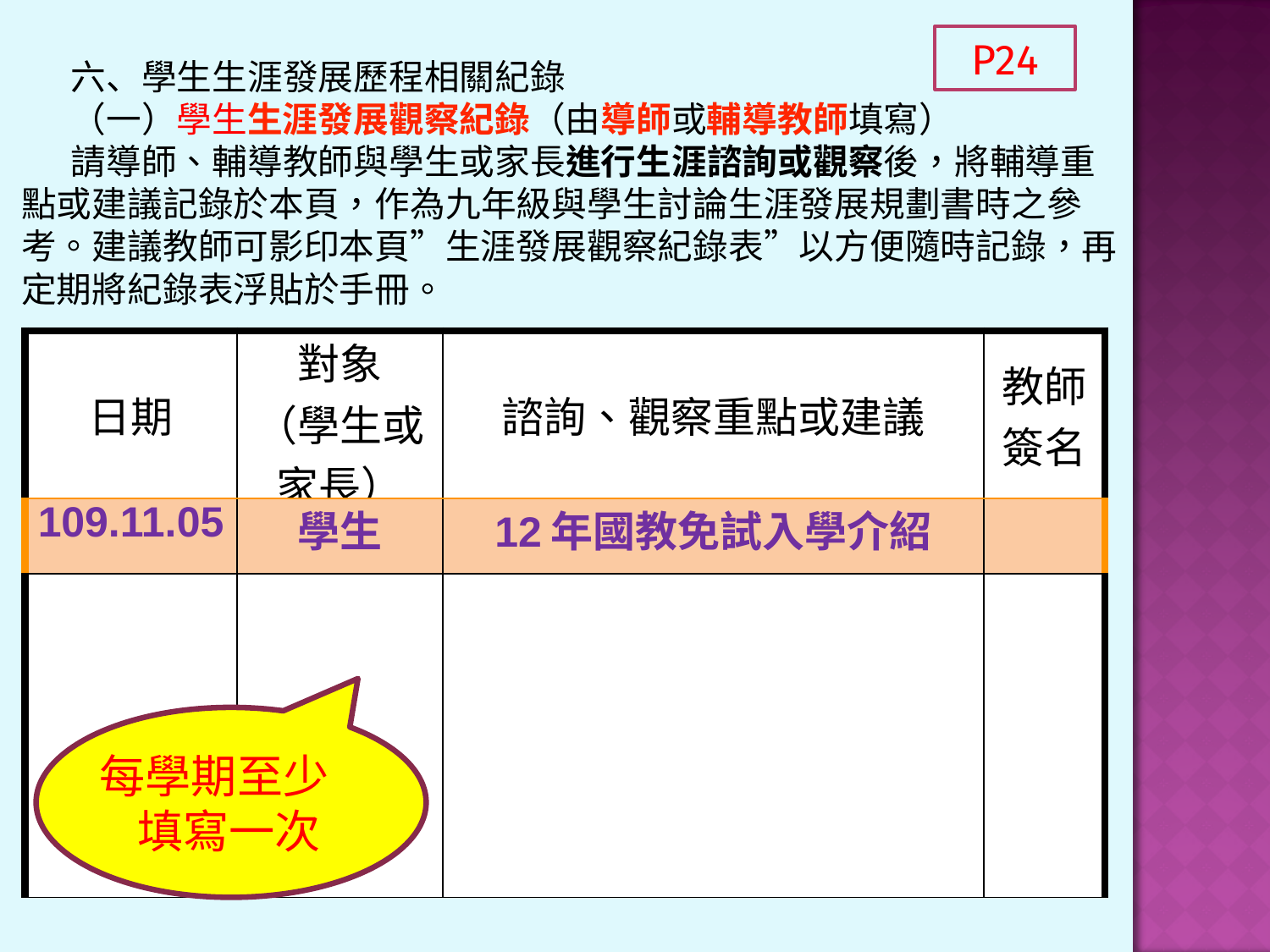

P24
六、學生生涯發展歷程相關紀錄
（一）學生生涯發展觀察紀錄（由導師或輔導教師填寫）
請導師、輔導教師與學生或家長進行生涯諮詢或觀察後，將輔導重點或建議記錄於本頁，作為九年級與學生討論生涯發展規劃書時之參考。建議教師可影印本頁”生涯發展觀察紀錄表”以方便隨時記錄，再定期將紀錄表浮貼於手冊。
| 日期 | 對象 （學生或家長） | 諮詢、觀察重點或建議 | 教師 簽名 |
| --- | --- | --- | --- |
| 109.11.05 | 學生 | 12年國教免試入學介紹 |  |
|  |  |  |  |

每學期至少填寫一次